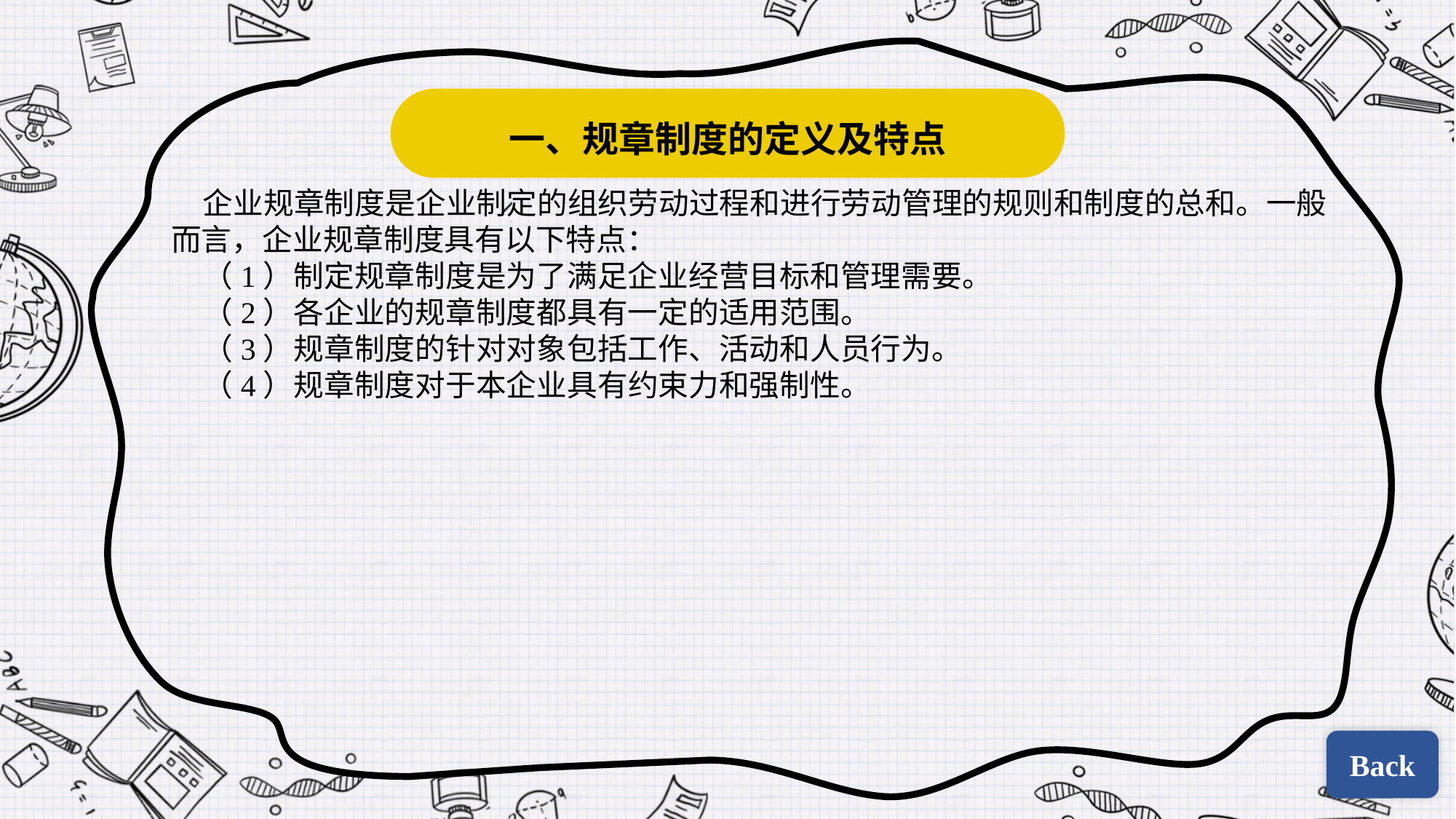

一、规章制度的定义及特点
企业规章制度是企业制定的组织劳动过程和进行劳动管理的规则和制度的总和。一般而言，企业规章制度具有以下特点：
（1）制定规章制度是为了满足企业经营目标和管理需要。
（2）各企业的规章制度都具有一定的适用范围。
（3）规章制度的针对对象包括工作、活动和人员行为。
（4）规章制度对于本企业具有约束力和强制性。

Back